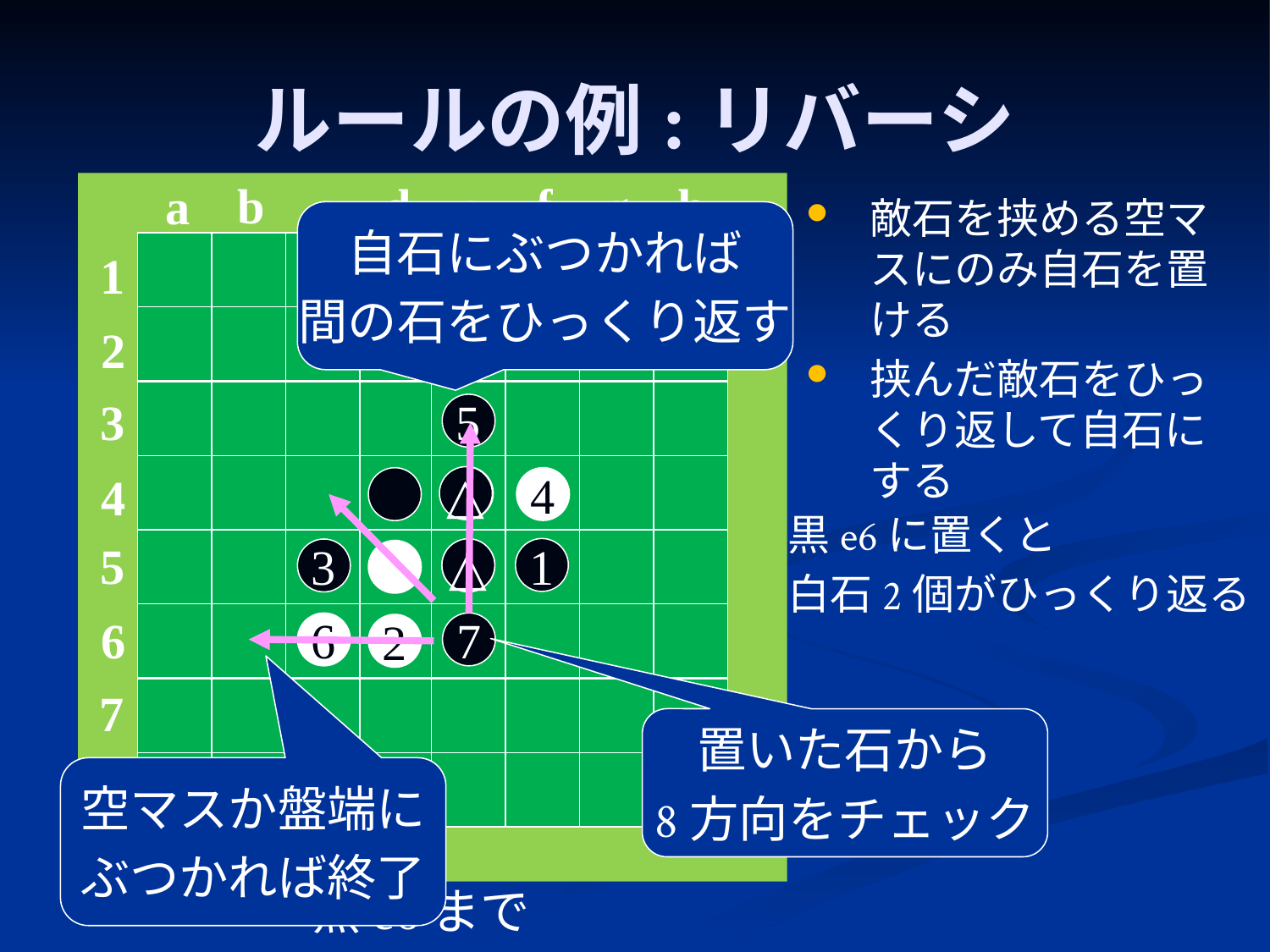

# ルールの例:リバーシ
d
h
b
f
c
g
a
e

1
2
3
5
4

4

5
1
3

6
6
2
7
8
敵石を挟める空マスにのみ自石を置ける
挟んだ敵石をひっくり返して自石にする
自石にぶつかれば
間の石をひっくり返す
△
△
黒e6に置くと
白石2個がひっくり返る
7
置いた石から
8方向をチェック
空マスか盤端に
ぶつかれば終了
黒e6まで